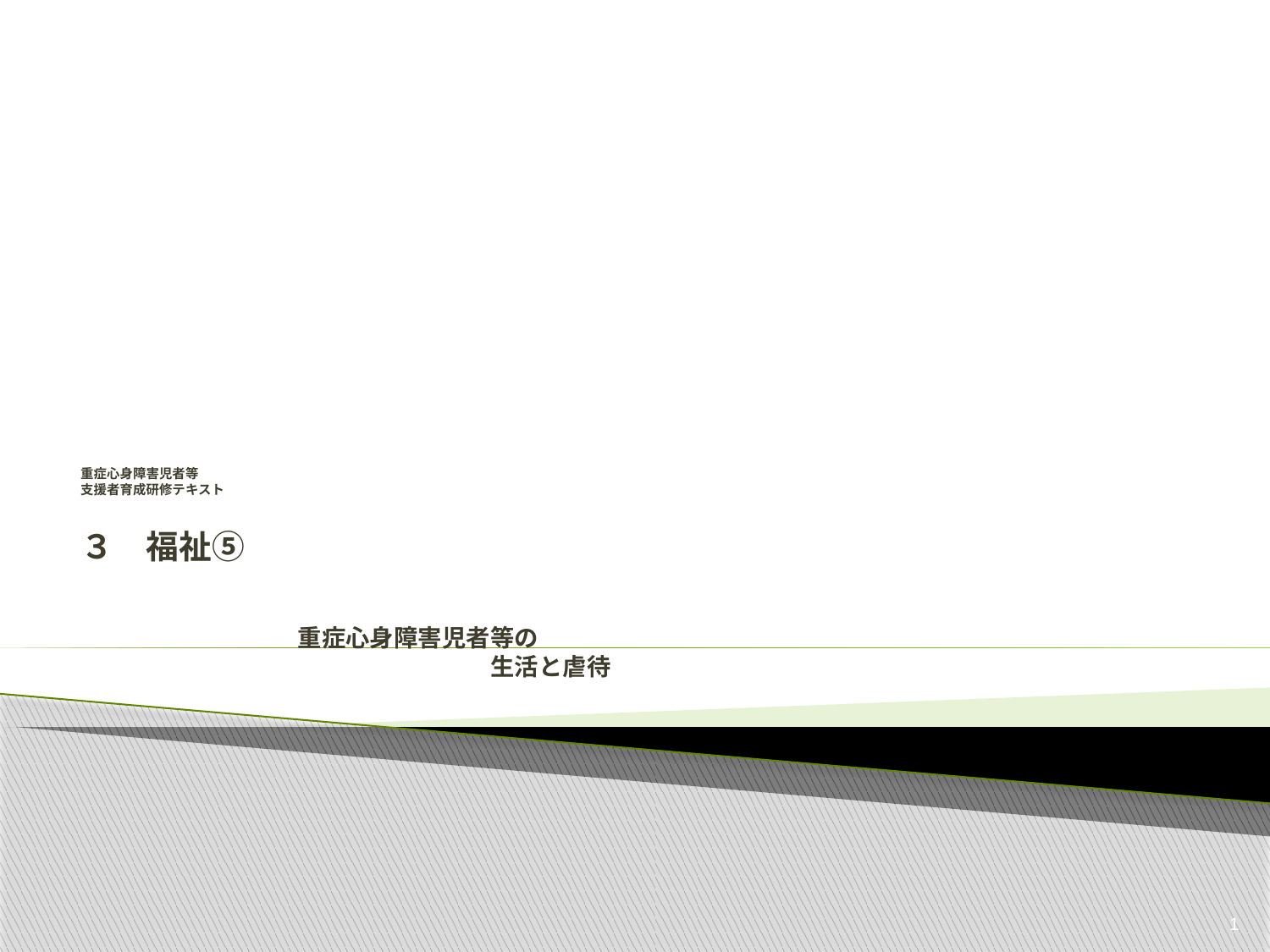

# 重症心身障害児者等 支援者育成研修テキスト ３　福祉⑤ 　 　　　　　　　　　　　　　　　　　　　　　　　　　　　　　　　　　　　 　　　　　　　　　重症心身障害児者等の　　　 　　　　　　　　　　　　　　　　　生活と虐待
1